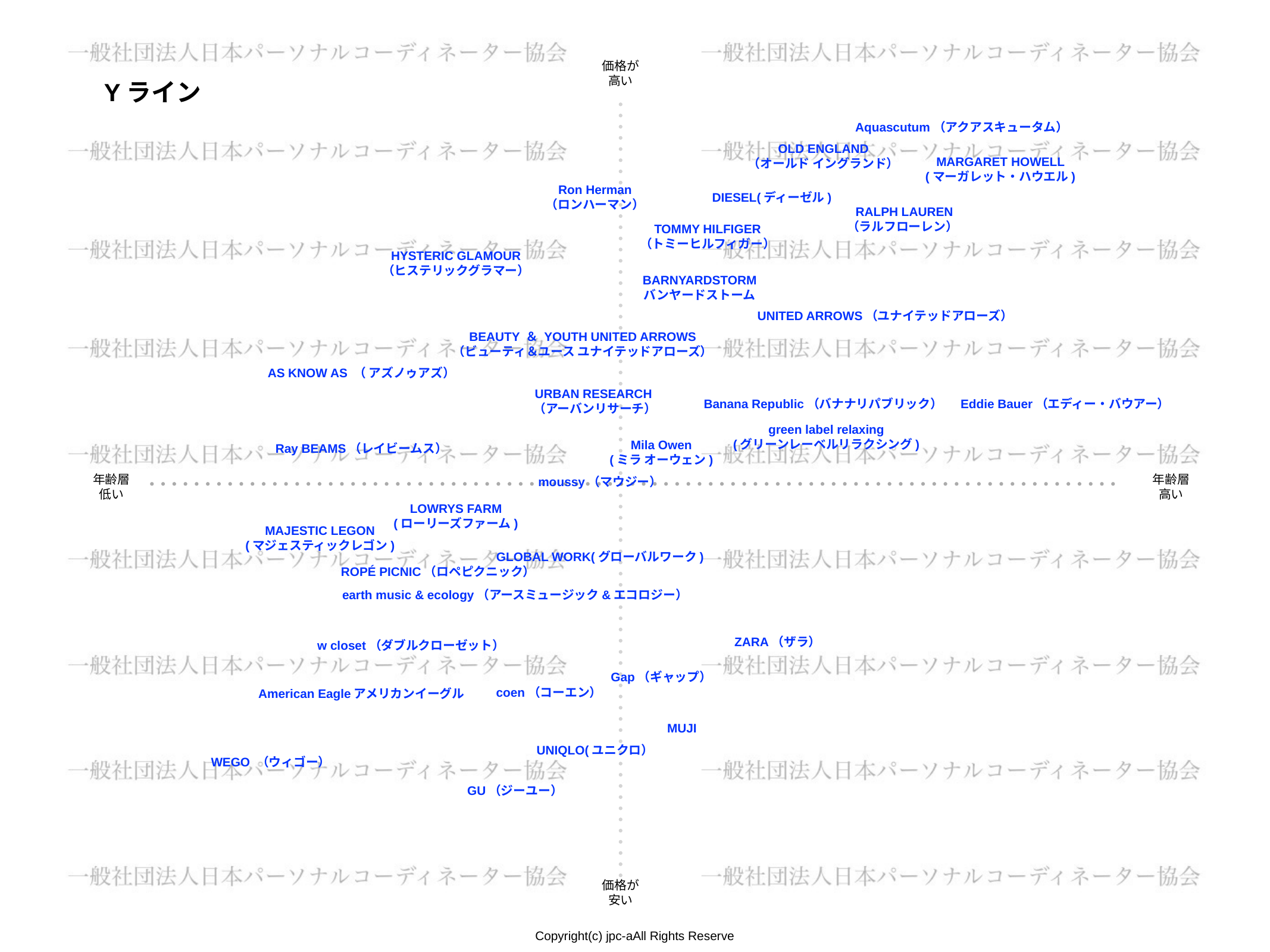

価格が
高い
Yライン

 Aquascutum（アクアスキュータム）
OLD ENGLAND
（オールド イングランド）
MARGARET HOWELL
(マーガレット・ハウエル)
Ron Herman
（ロンハーマン）
DIESEL(ディーゼル)
 RALPH LAUREN
（ラルフローレン）
TOMMY HILFIGER
（トミーヒルフィガー）
HYSTERIC GLAMOUR
（ヒステリックグラマー）
BARNYARDSTORM
バンヤードストーム
UNITED ARROWS（ユナイテッドアローズ）
BEAUTY ＆ YOUTH UNITED ARROWS
（ビューティ＆ユース ユナイテッドアローズ）
AS KNOW AS （ アズノゥアズ）
URBAN RESEARCH
（アーバンリサーチ）
Banana Republic（バナナリパブリック）
Eddie Bauer（エディー・バウアー）
green label relaxing
(グリーンレーベルリラクシング)
Mila Owen
(ミラ オーウェン)
Ray BEAMS（レイビームス）
年齢層
低い
年齢層
高い
moussy（マウジー）

LOWRYS FARM
(ローリーズファーム)
MAJESTIC LEGON
(マジェスティックレゴン)
GLOBAL WORK(グローバルワーク)
ROPÉ PICNIC（ロペピクニック）
earth music & ecology（アースミュージック&エコロジー）
ZARA（ザラ）
w closet（ダブルクローゼット）
Gap（ギャップ）
coen（コーエン）
American Eagleアメリカンイーグル
MUJI
UNIQLO(ユニクロ）
 WEGO （ウィゴー）
GU（ジーユー）
価格が
安い
39